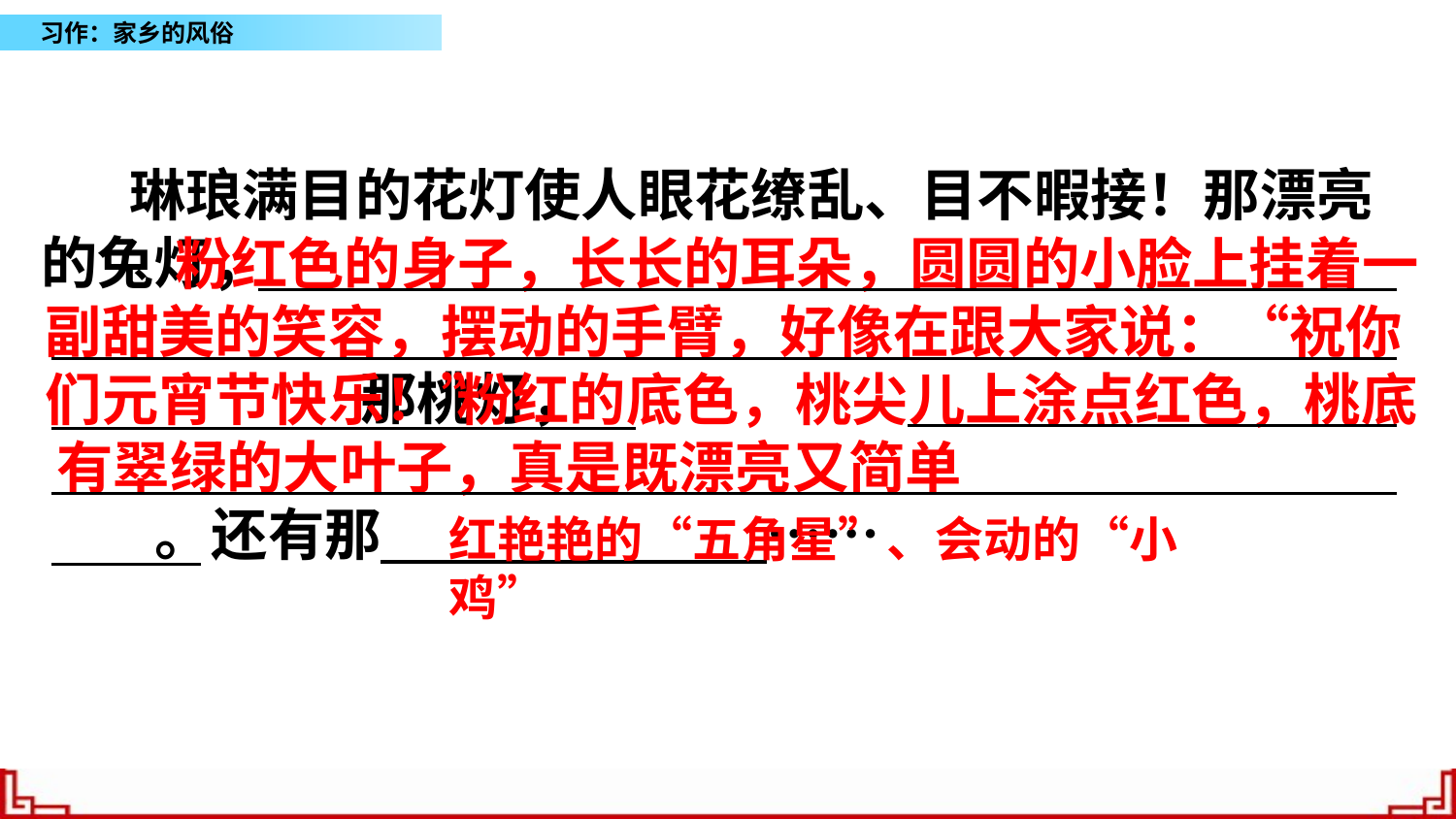

琳琅满目的花灯使人眼花缭乱、目不暇接！那漂亮的兔灯，

                    那桃灯，

    。还有那                              ……
         粉红色的身子，长长的耳朵，圆圆的小脸上挂着一副甜美的笑容，摆动的手臂，好像在跟大家说：“祝你们元宵节快乐！”
                              粉红的底色，桃尖儿上涂点红色，桃底有翠绿的大叶子，真是既漂亮又简单
红艳艳的“五角星”、会动的“小鸡”